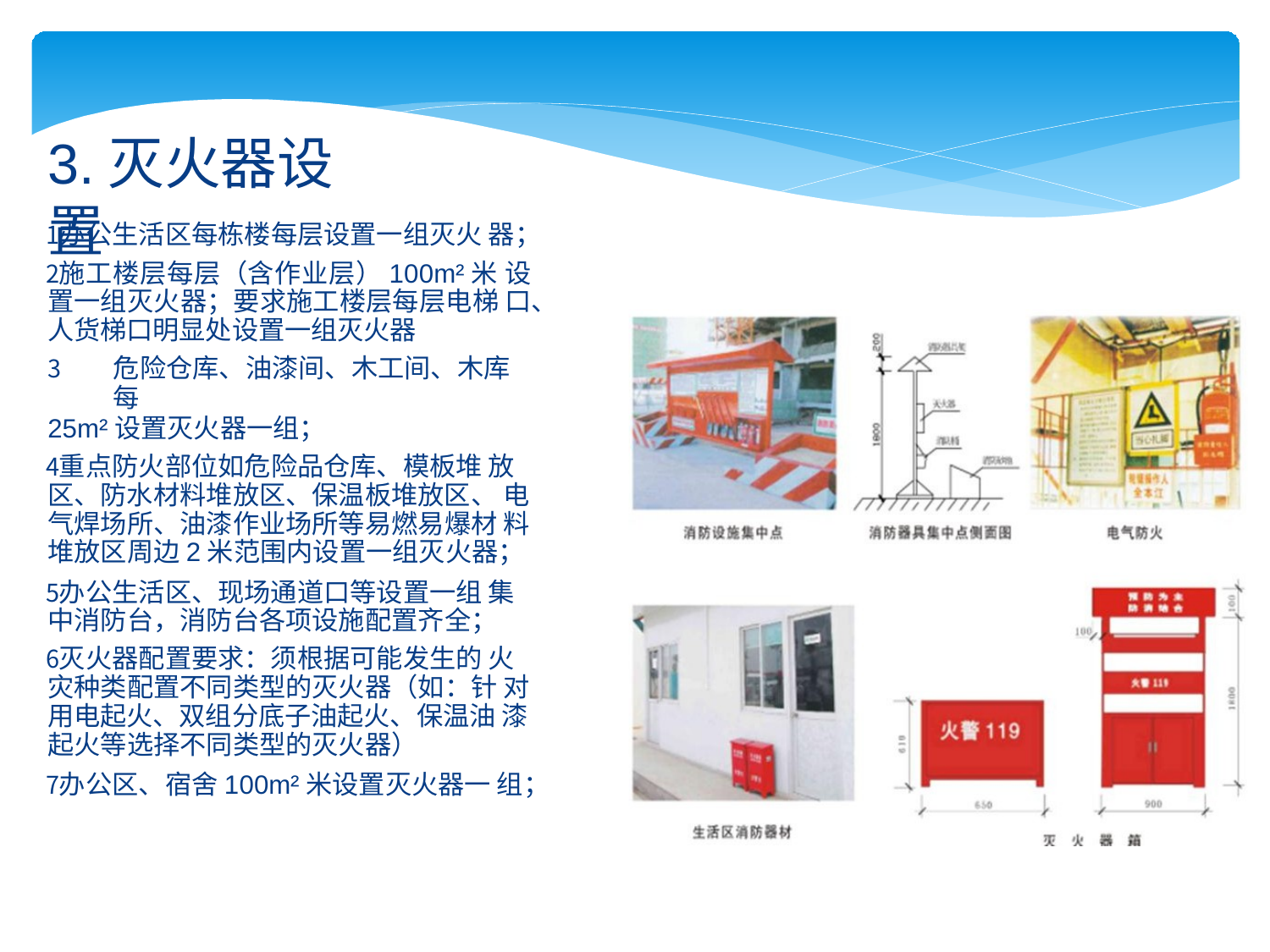

# 3.灭火器设置
办公生活区每栋楼每层设置一组灭火 器；
施工楼层每层（含作业层）100m²米 设置一组灭火器；要求施工楼层每层电梯 口、人货梯口明显处设置一组灭火器
危险仓库、油漆间、木工间、木库每
25m²设置灭火器一组；
重点防火部位如危险品仓库、模板堆 放区、防水材料堆放区、保温板堆放区、 电气焊场所、油漆作业场所等易燃易爆材 料堆放区周边2米范围内设置一组灭火器；
办公生活区、现场通道口等设置一组 集中消防台，消防台各项设施配置齐全；
灭火器配置要求：须根据可能发生的 火灾种类配置不同类型的灭火器（如：针 对用电起火、双组分底子油起火、保温油 漆起火等选择不同类型的灭火器）
办公区、宿舍100m²米设置灭火器一 组；